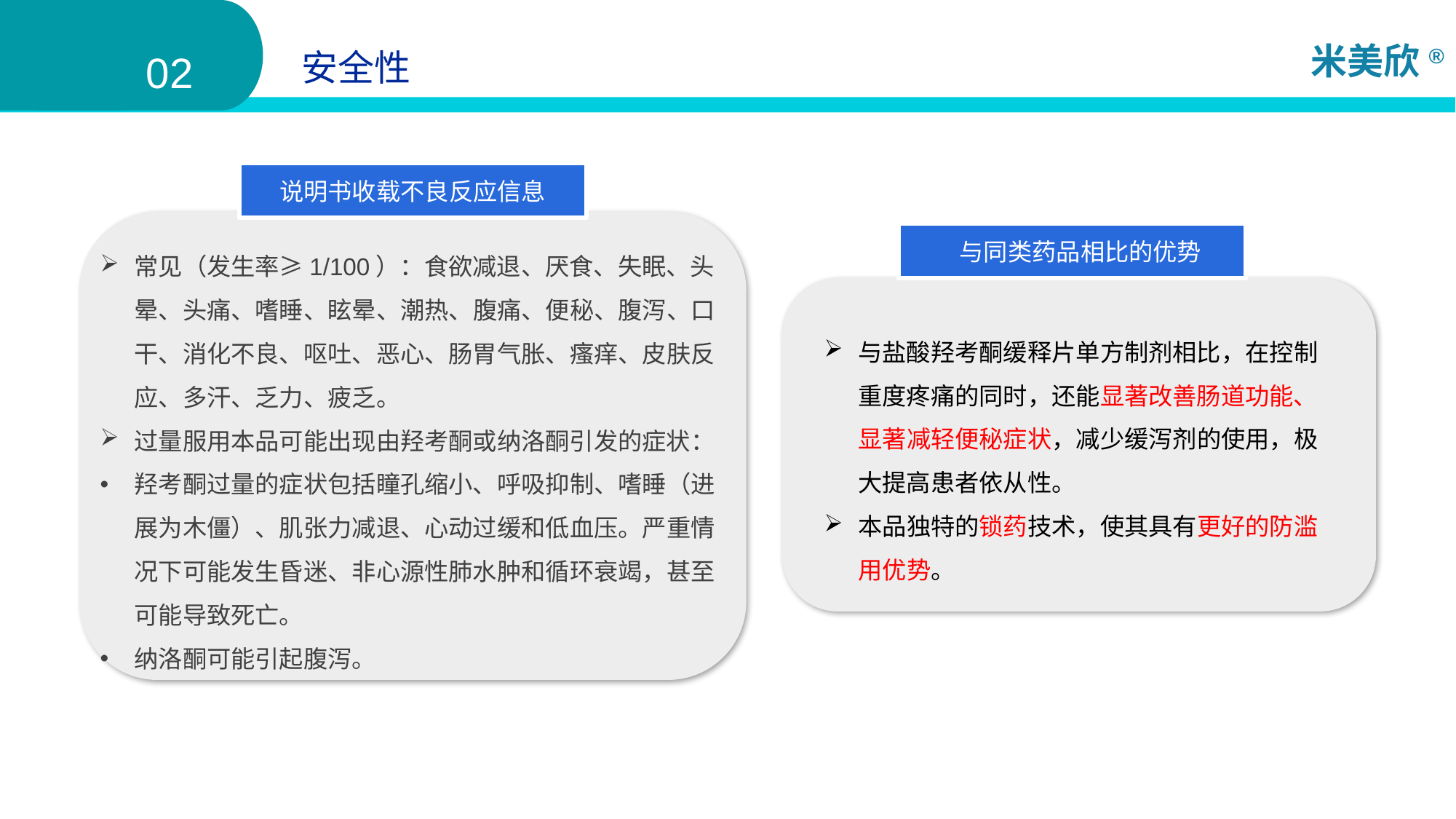

安全性
02

说明书收载不良反应信息

  与同类药品相比的优势
常见（发生率≥1/100）：食欲减退、厌食、失眠、头晕、头痛、嗜睡、眩晕、潮热、腹痛、便秘、腹泻、口干、消化不良、呕吐、恶心、肠胃气胀、瘙痒、皮肤反应、多汗、乏力、疲乏。
过量服用本品可能出现由羟考酮或纳洛酮引发的症状：
羟考酮过量的症状包括瞳孔缩小、呼吸抑制、嗜睡（进展为木僵）、肌张力减退、心动过缓和低血压。严重情况下可能发生昏迷、非心源性肺水肿和循环衰竭，甚至可能导致死亡。
纳洛酮可能引起腹泻。

与盐酸羟考酮缓释片单方制剂相比，在控制重度疼痛的同时，还能显著改善肠道功能、显著减轻便秘症状，减少缓泻剂的使用，极大提高患者依从性。
本品独特的锁药技术，使其具有更好的防滥用优势。